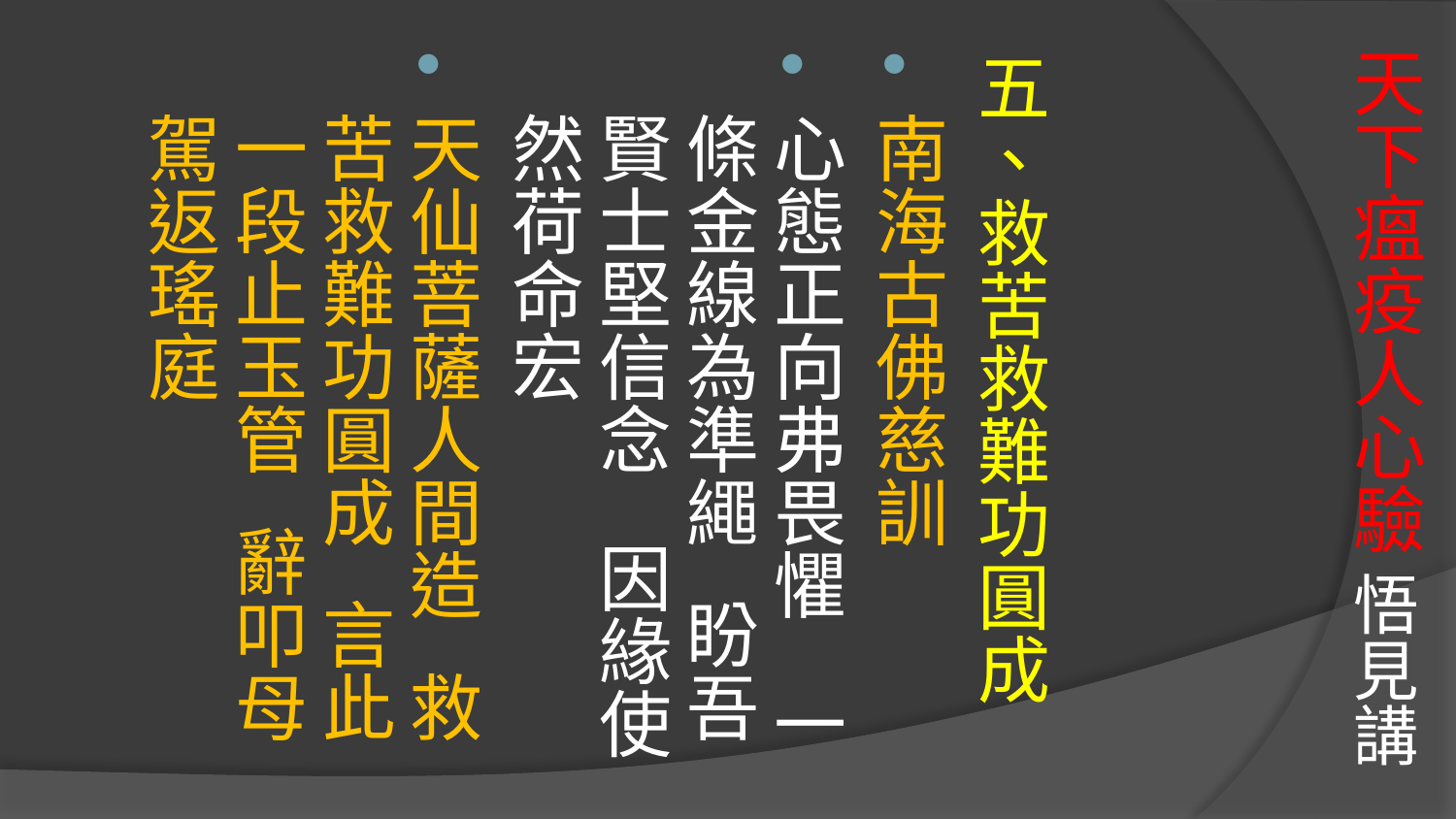

# 天下瘟疫人心驗 悟見講
五、救苦救難功圓成
南海古佛慈訓
心態正向弗畏懼    一條金線為準繩   盼吾賢士堅信念    因緣使然荷命宏
天仙菩薩人間造   救苦救難功圓成   言此一段止玉管   辭叩母駕返瑤庭